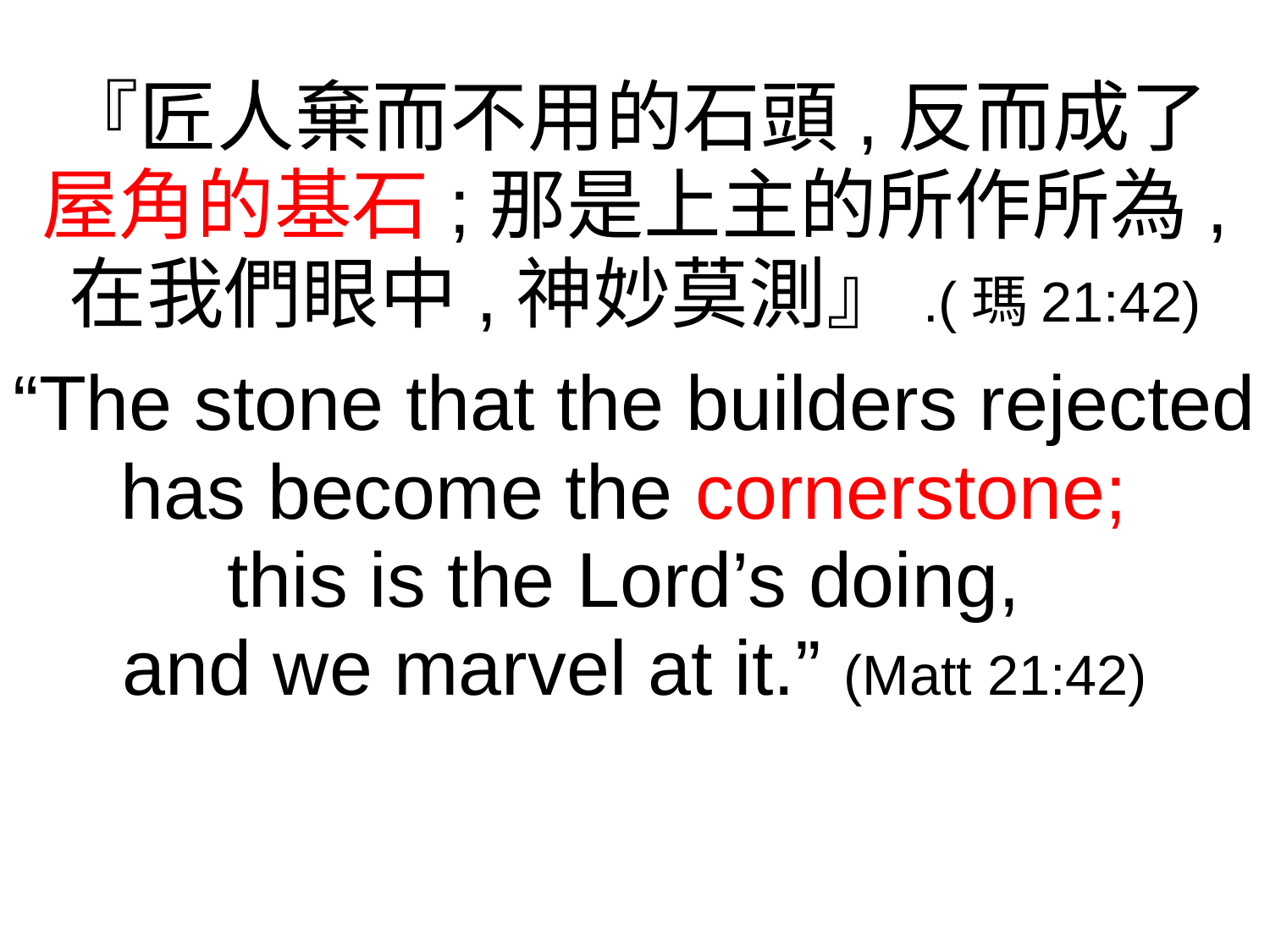

『匠人棄而不用的石頭,反而成了
屋角的基石;那是上主的所作所為,
在我們眼中,神妙莫測』.(瑪21:42)
“The stone that the builders rejected has become the cornerstone;
this is the Lord’s doing,
and we marvel at it.” (Matt 21:42)